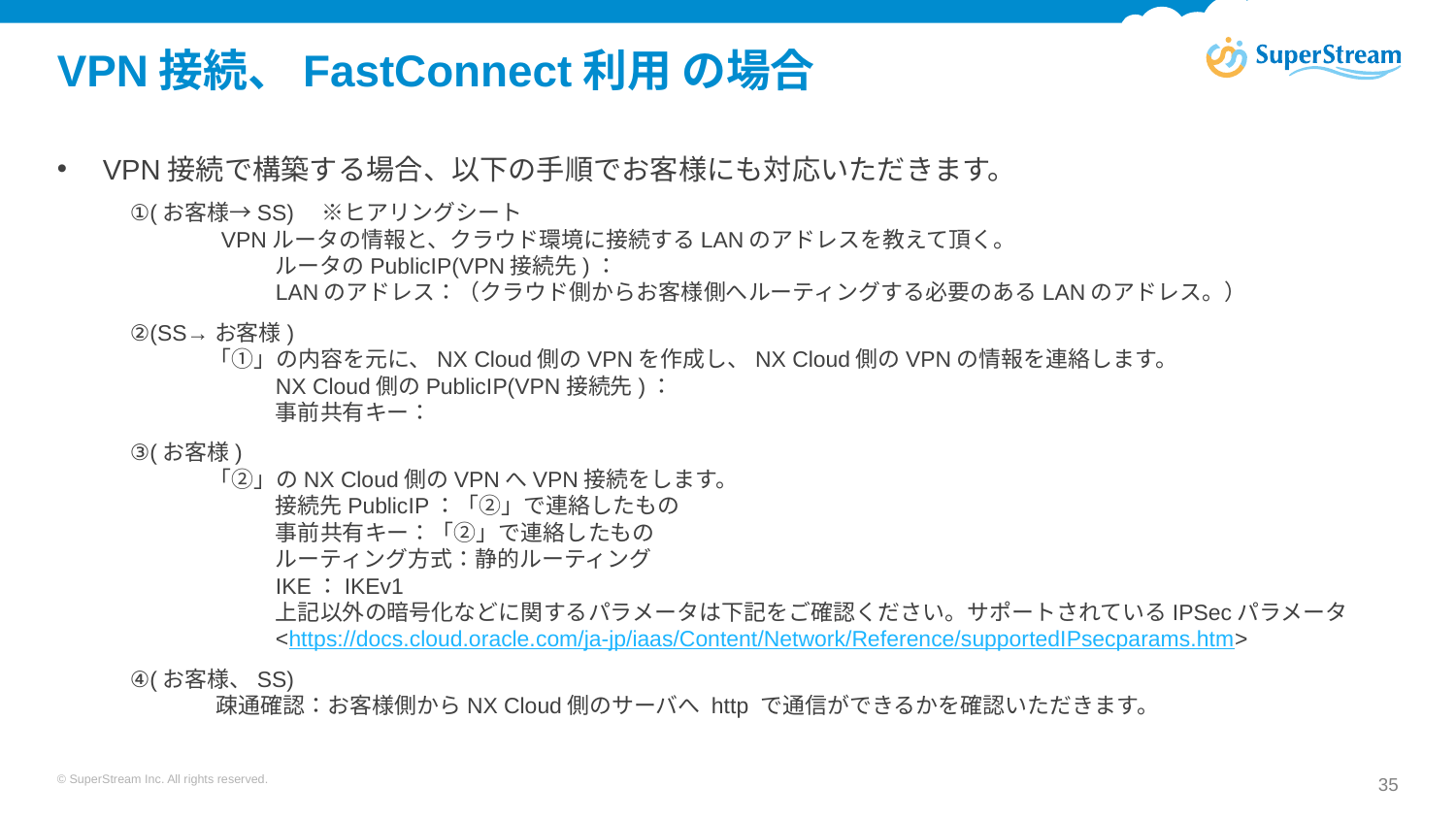

# VPN接続、FastConnect利用 の場合
VPN接続で構築する場合、以下の手順でお客様にも対応いただきます。
①(お客様→SS)　※ヒアリングシート
　VPNルータの情報と、クラウド環境に接続するLANのアドレスを教えて頂く。
ルータのPublicIP(VPN接続先)：
LANのアドレス：（クラウド側からお客様側へルーティングする必要のあるLANのアドレス。）
②(SS→お客様)
  「①」の内容を元に、NX Cloud側のVPNを作成し、NX Cloud側のVPNの情報を連絡します。
NX Cloud側のPublicIP(VPN接続先)：
事前共有キー：
③(お客様)
  「②」のNX Cloud側のVPNへVPN接続をします。
接続先PublicIP：「②」で連絡したもの
事前共有キー：「②」で連絡したもの
ルーティング方式：静的ルーティング
IKE：IKEv1
上記以外の暗号化などに関するパラメータは下記をご確認ください。サポートされているIPSecパラメータ
<https://docs.cloud.oracle.com/ja-jp/iaas/Content/Network/Reference/supportedIPsecparams.htm>
④(お客様、SS)
　疎通確認：お客様側からNX Cloud側のサーバへ http で通信ができるかを確認いただきます。

© SuperStream Inc. All rights reserved.
35